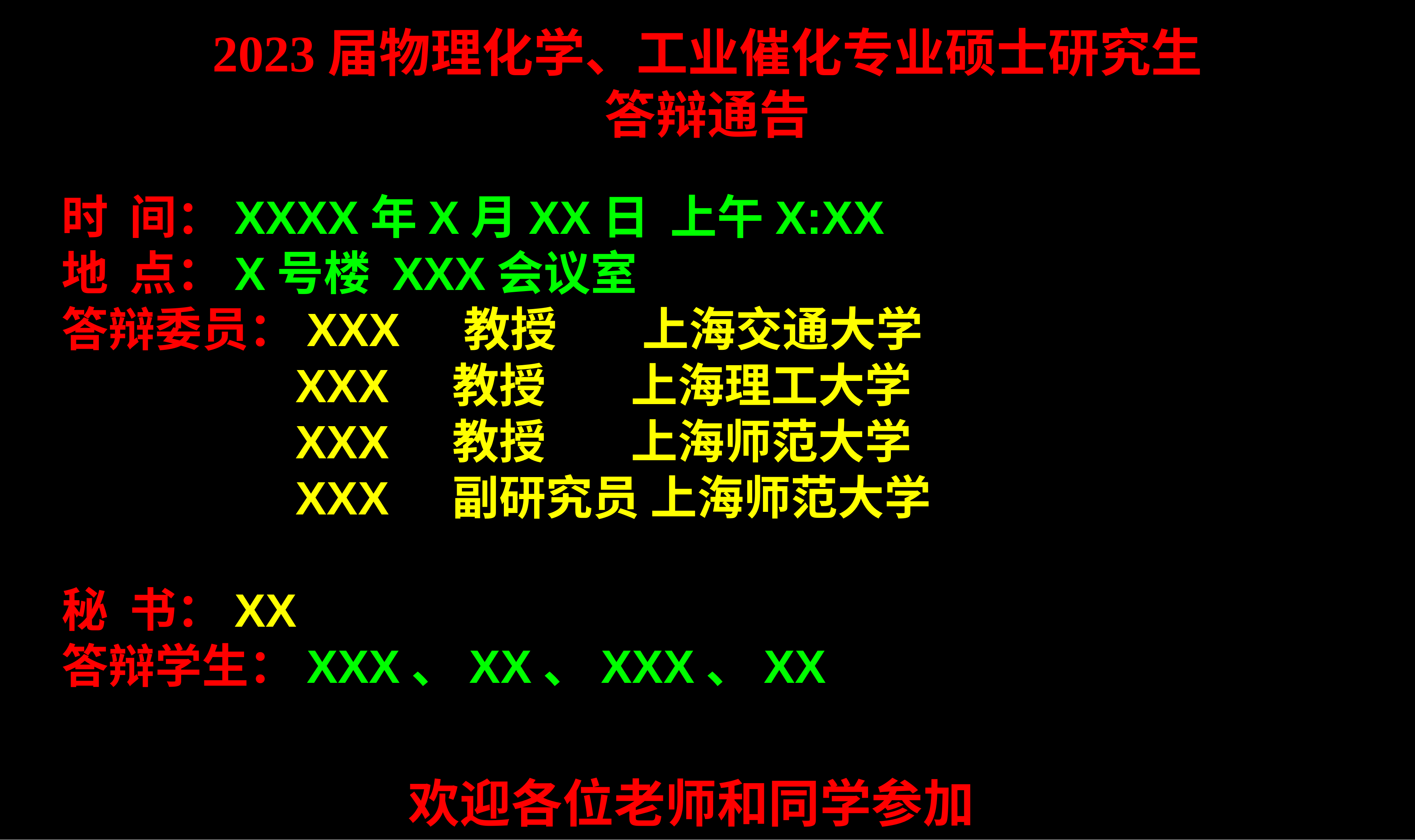

# 2023届物理化学、工业催化专业硕士研究生 答辩通告
时  间：XXXX年X月XX日  上午X:XX
地  点：X号楼 XXX会议室
答辩委员：XXX    教授        上海交通大学
                  XXX    教授        上海理工大学
                  XXX    教授        上海师范大学
                  XXX    副研究员 上海师范大学

秘  书：XX
答辩学生：XXX、XX、XXX、XX
欢迎各位老师和同学参加